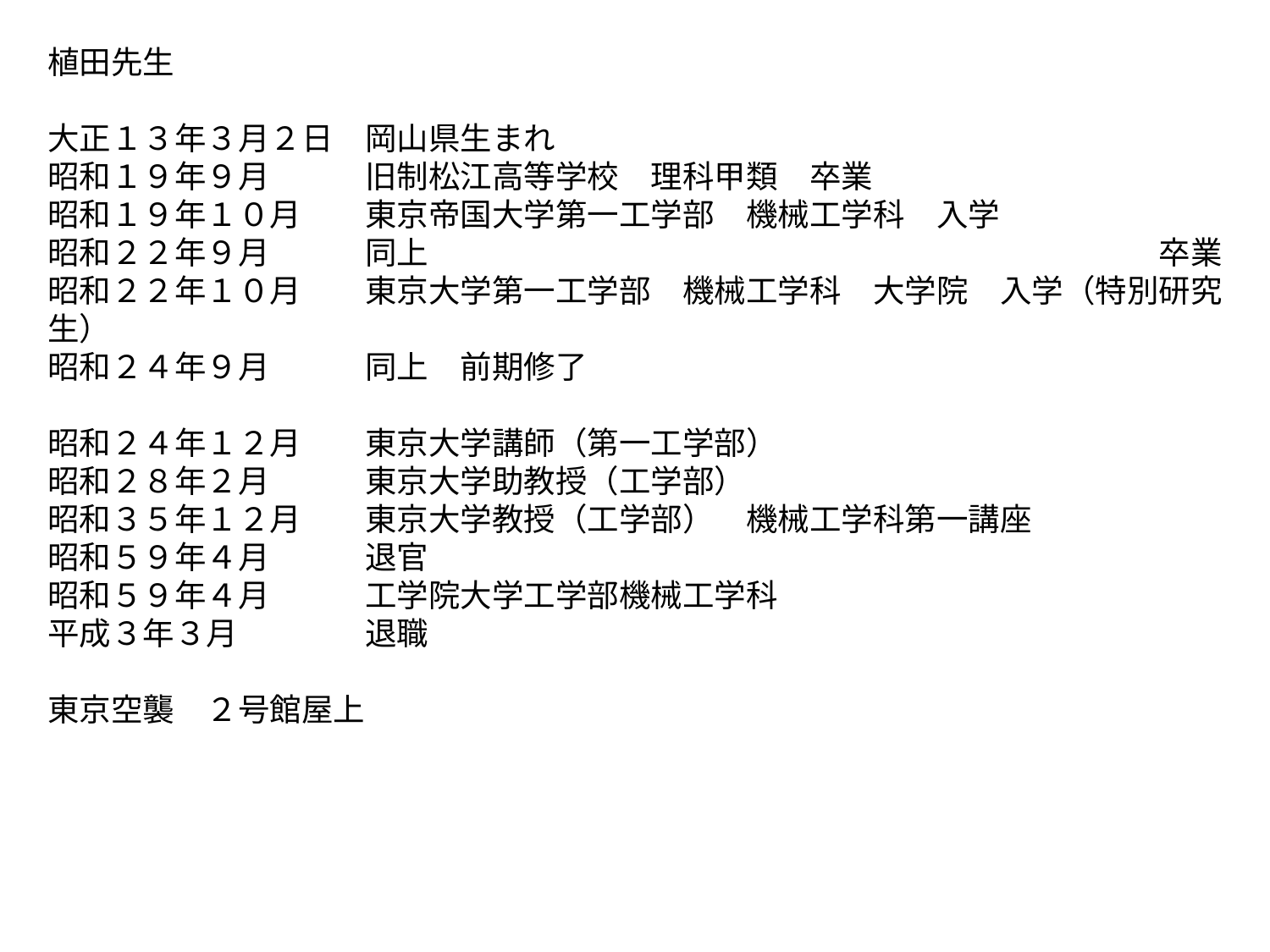

植田先生

大正１３年３月２日　岡山県生まれ
昭和１９年９月　　　旧制松江高等学校　理科甲類　卒業
昭和１９年１０月　　東京帝国大学第一工学部　機械工学科　入学
昭和２２年９月　　　同上　　　　　　　　　　　　　　　　　　　　　　　卒業
昭和２２年１０月　　東京大学第一工学部　機械工学科　大学院　入学（特別研究生）
昭和２４年９月　　　同上　前期修了

昭和２４年１２月　　東京大学講師（第一工学部）
昭和２８年２月　　　東京大学助教授（工学部）
昭和３５年１２月　　東京大学教授（工学部）　機械工学科第一講座
昭和５９年４月　　　退官
昭和５９年４月　　　工学院大学工学部機械工学科
平成３年３月　　　　退職

東京空襲　２号館屋上